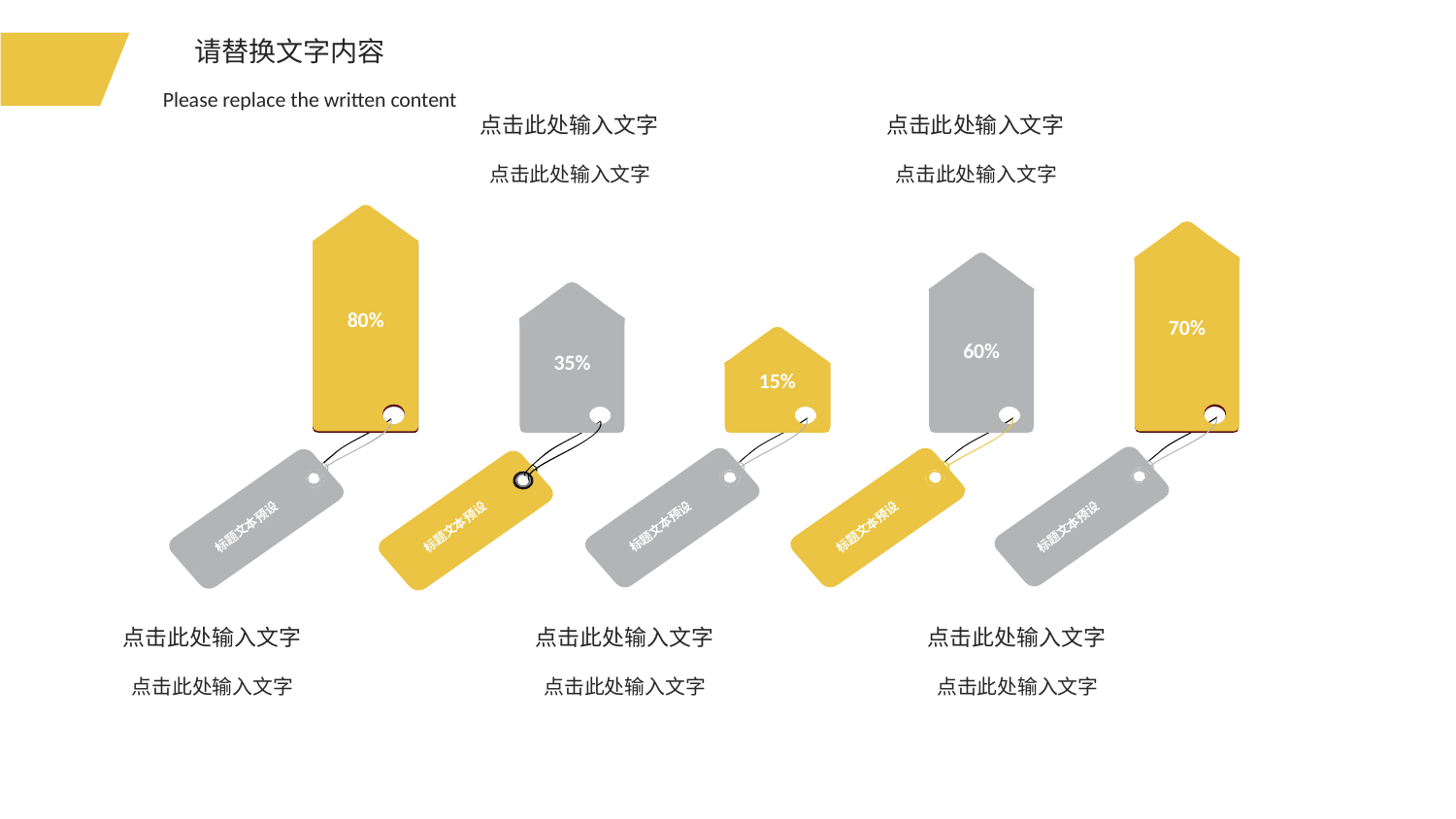

请替换文字内容

Please replace the written content
点击此处输入文字
点击此处输入文字
点击此处输入文字
点击此处输入文字

80%
70%
60%

35%
15%

标题文本预设
标题文本预设
标题文本预设
标题文本预设
标题文本预设
点击此处输入文字
点击此处输入文字
点击此处输入文字
点击此处输入文字
点击此处输入文字
点击此处输入文字